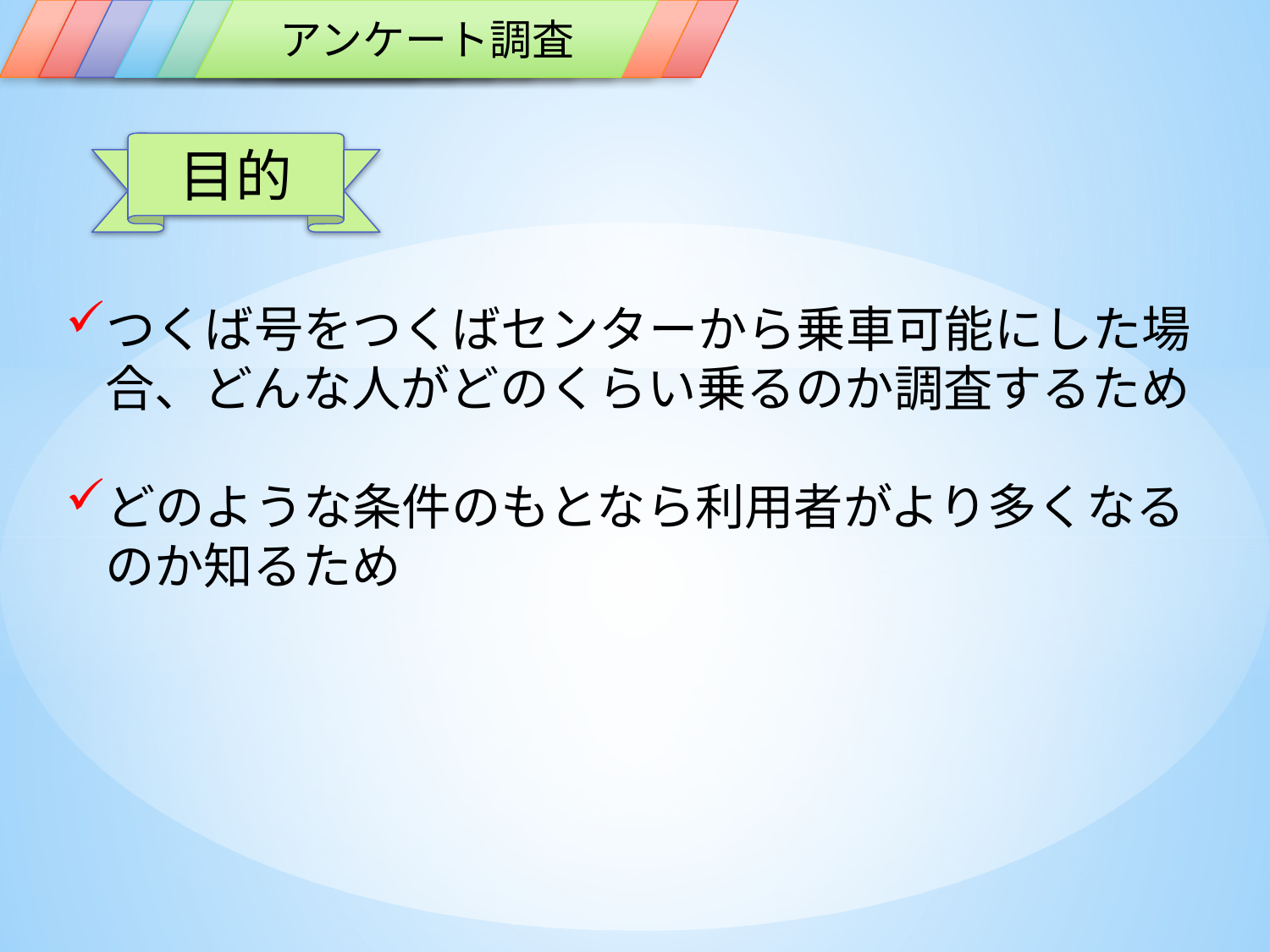

背景
問題提起
目標
現状
現地調査
アンケート調査
予備調査
参考文献
目的
つくば号をつくばセンターから乗車可能にした場合、どんな人がどのくらい乗るのか調査するため

どのような条件のもとなら利用者がより多くなるのか知るため